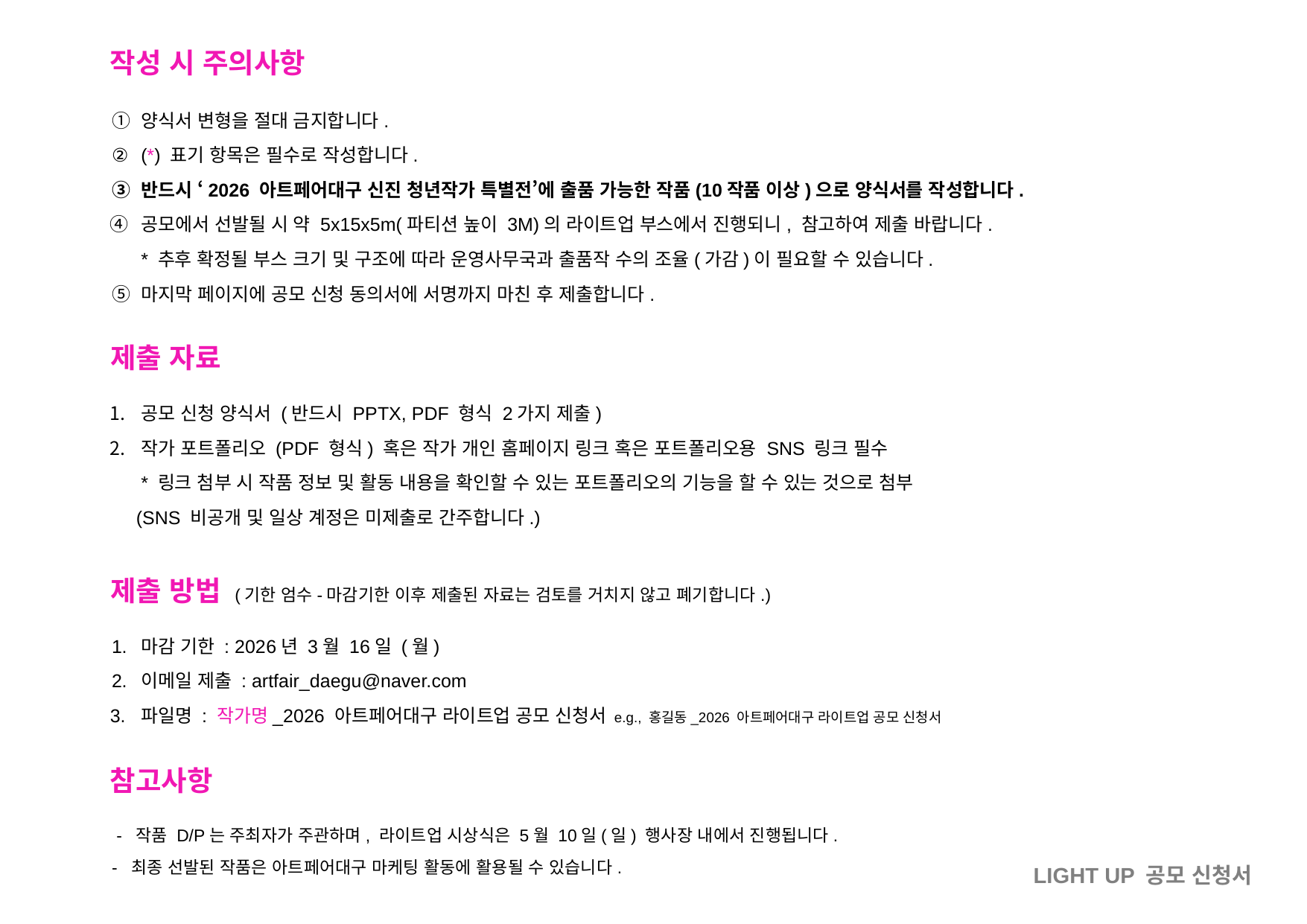

작성 시 주의사항
양식서 변형을 절대 금지합니다.
(*) 표기 항목은 필수로 작성합니다.
반드시 ‘2026 아트페어대구 신진 청년작가 특별전’에 출품 가능한 작품(10작품 이상)으로 양식서를 작성합니다.
공모에서 선발될 시 약 5x15x5m(파티션 높이 3M)의 라이트업 부스에서 진행되니, 참고하여 제출 바랍니다.
* 추후 확정될 부스 크기 및 구조에 따라 운영사무국과 출품작 수의 조율(가감)이 필요할 수 있습니다.
마지막 페이지에 공모 신청 동의서에 서명까지 마친 후 제출합니다.
제출 자료
공모 신청 양식서 (반드시 PPTX, PDF 형식 2가지 제출)
작가 포트폴리오 (PDF 형식) 혹은 작가 개인 홈페이지 링크 혹은 포트폴리오용 SNS 링크 필수
* 링크 첨부 시 작품 정보 및 활동 내용을 확인할 수 있는 포트폴리오의 기능을 할 수 있는 것으로 첨부
     (SNS 비공개 및 일상 계정은 미제출로 간주합니다.)
제출 방법  (기한 엄수-마감기한 이후 제출된 자료는 검토를 거치지 않고 폐기합니다.)
마감 기한 : 2026년 3월 16일 (월)
이메일 제출 : artfair_daegu@naver.com
파일명 : 작가명_2026 아트페어대구 라이트업 공모 신청서 e.g., 홍길동_2026 아트페어대구 라이트업 공모 신청서
참고사항
 -  작품 D/P는 주최자가 주관하며, 라이트업 시상식은 5월 10일(일) 행사장 내에서 진행됩니다.
-  최종 선발된 작품은 아트페어대구 마케팅 활동에 활용될 수 있습니다.
LIGHT UP 공모 신청서